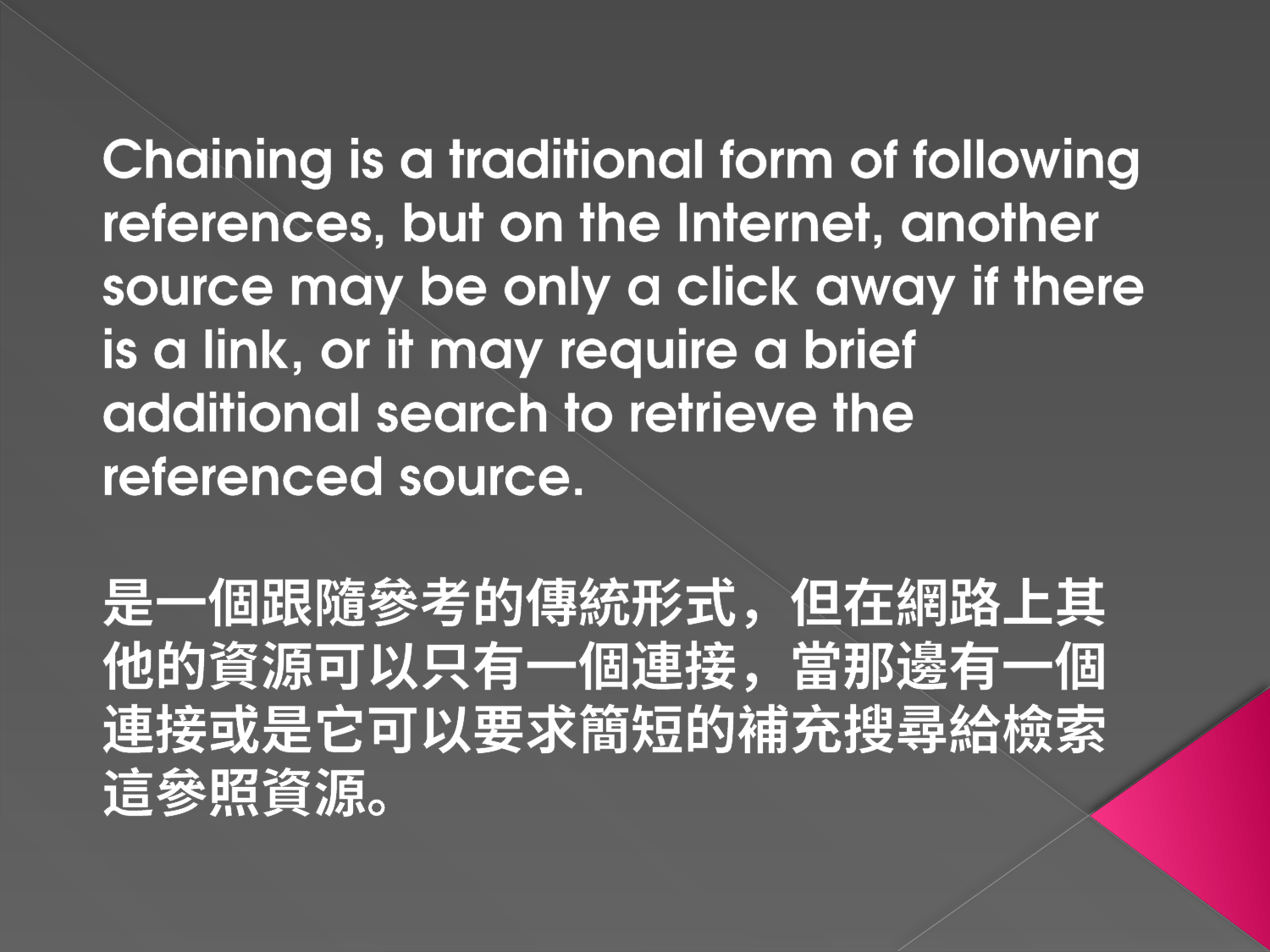

Chaining is a traditional form of following references, but on the Internet, another source may be only a click away if there is a link, or it may require a brief additional search to retrieve the referenced source.

是一個跟隨參考的傳統形式，但在網路上其他的資源可以只有一個連接，當那邊有一個連接或是它可以要求簡短的補充搜尋給檢索這參照資源。